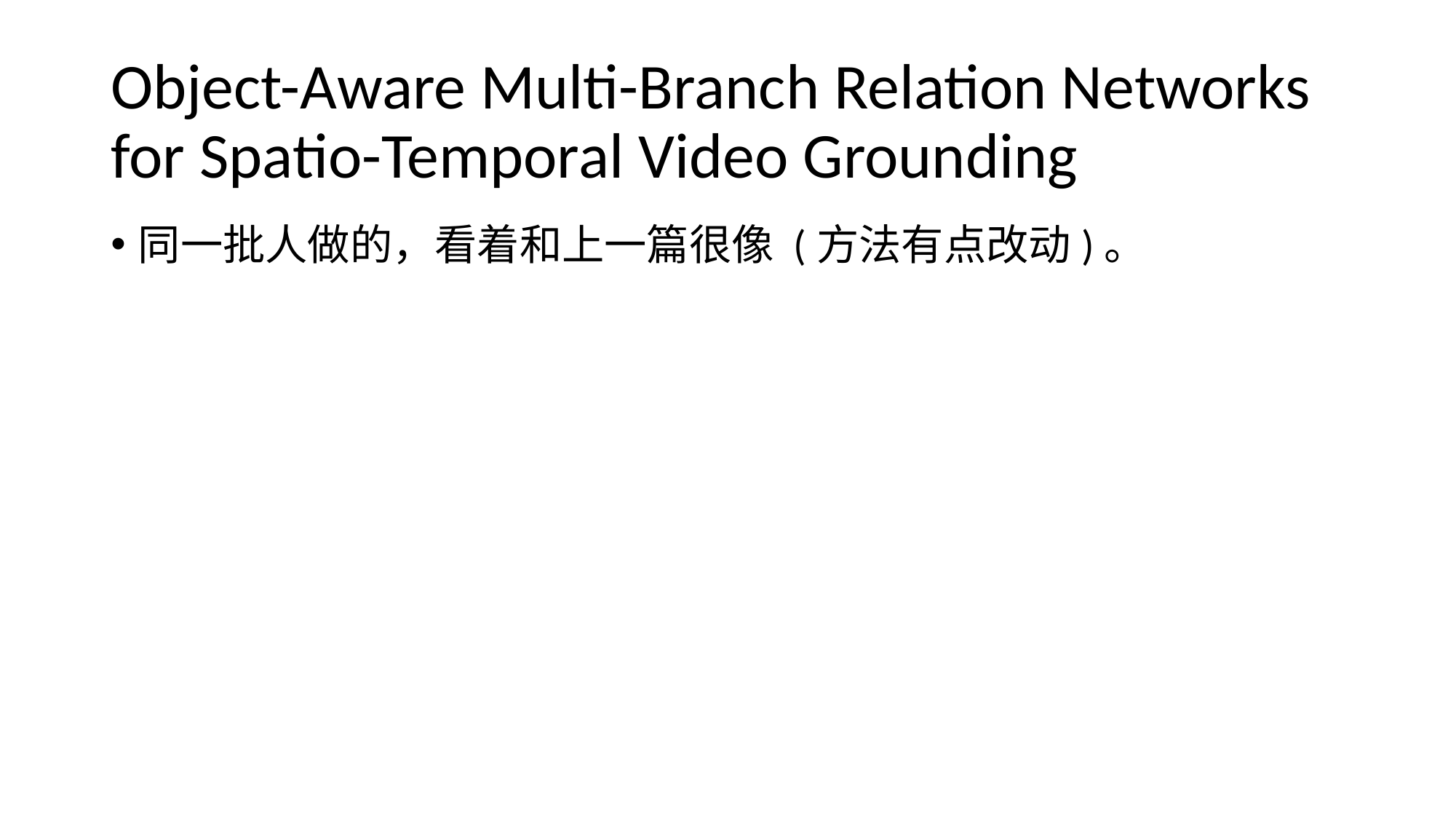

# Object-Aware Multi-Branch Relation Networks for Spatio-Temporal Video Grounding
同一批人做的，看着和上一篇很像 (方法有点改动)。